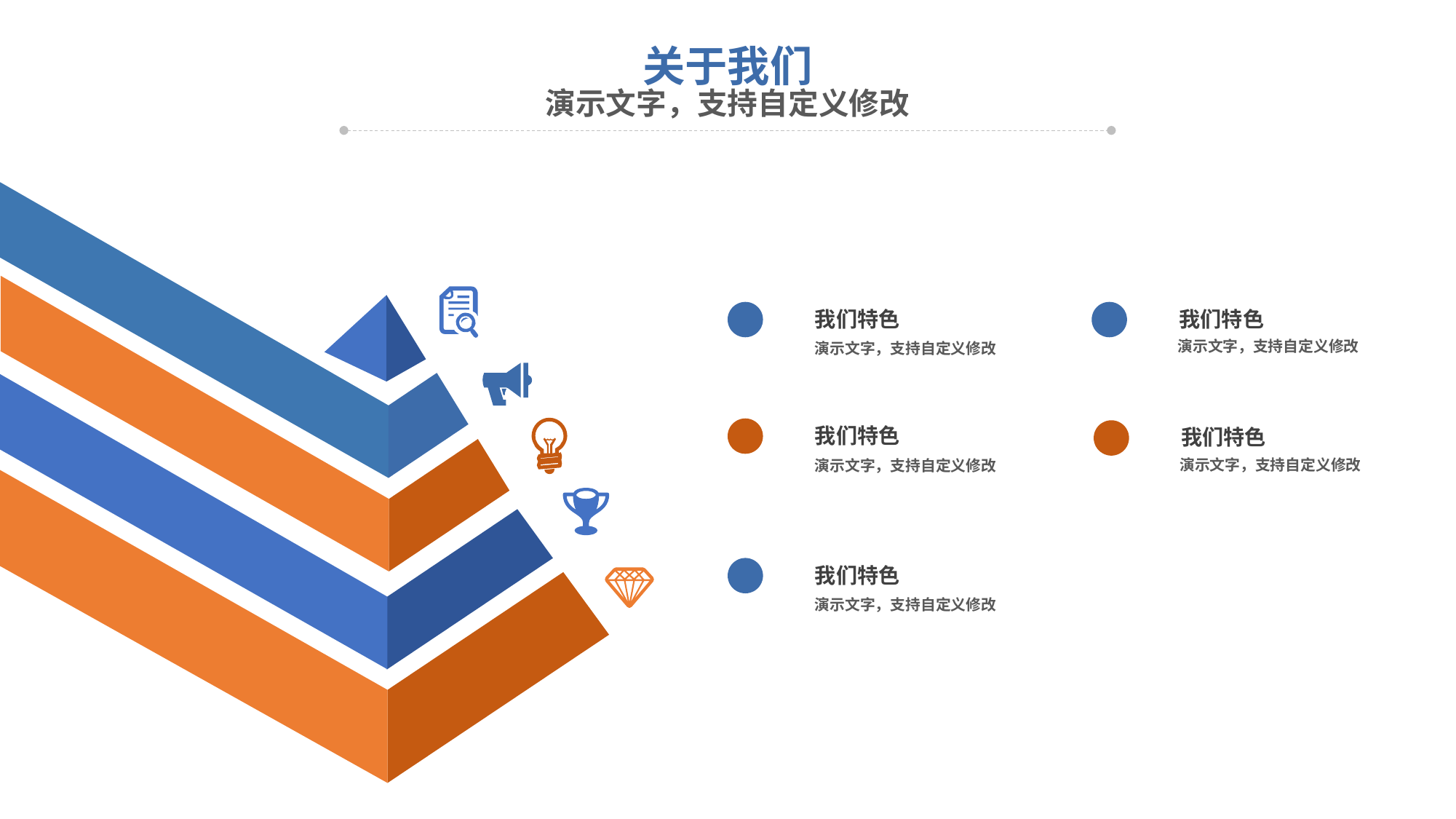

关于我们
演示文字，支持自定义修改

我们特色
我们特色

演示文字，支持自定义修改
演示文字，支持自定义修改
我们特色

我们特色

演示文字，支持自定义修改
演示文字，支持自定义修改
我们特色

演示文字，支持自定义修改